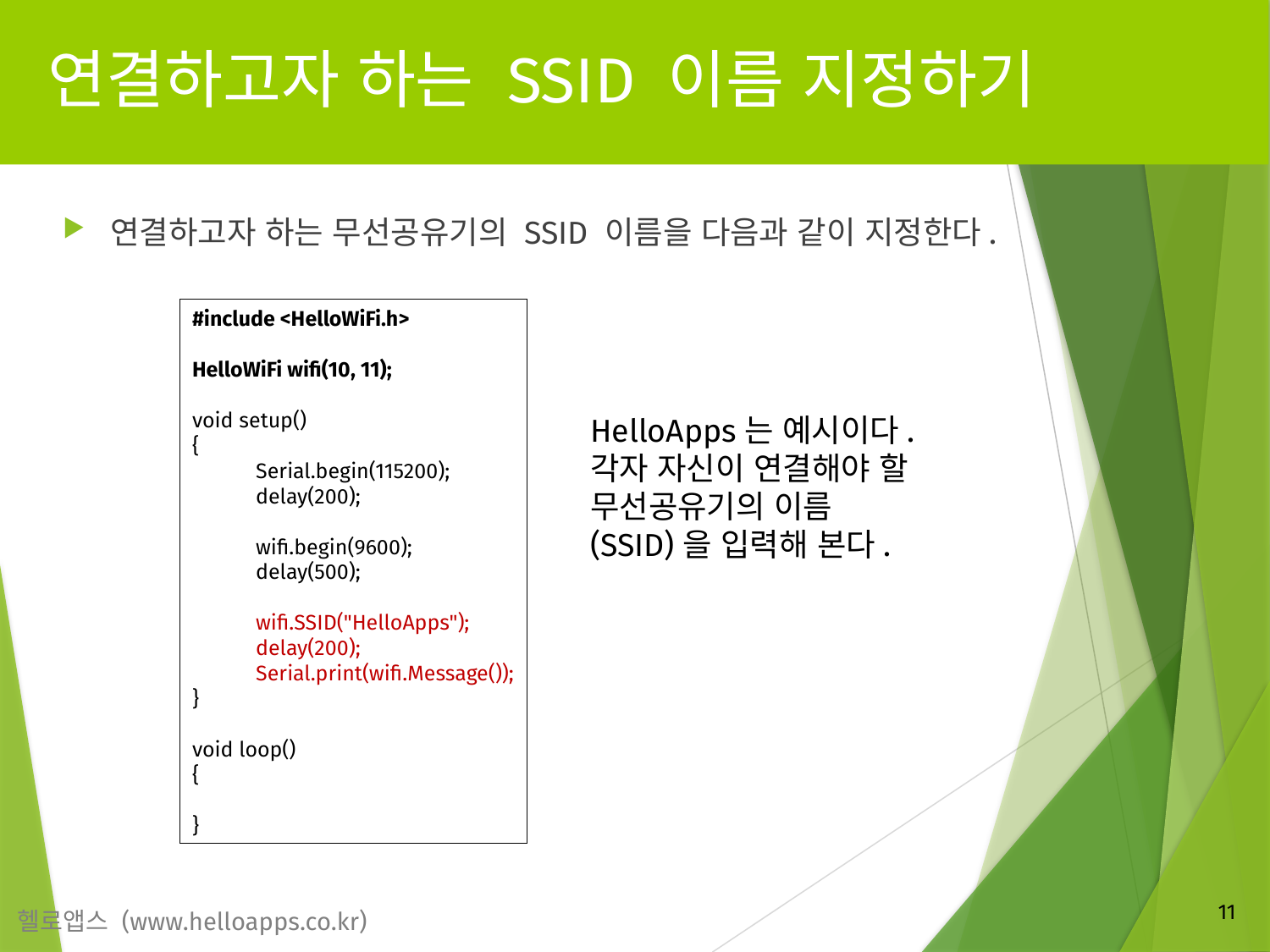

# 연결하고자 하는 SSID 이름 지정하기
연결하고자 하는 무선공유기의 SSID 이름을 다음과 같이 지정한다.
#include <HelloWiFi.h>

HelloWiFi wifi(10, 11);

void setup()
{
Serial.begin(115200);
delay(200);

wifi.begin(9600);
delay(500);

wifi.SSID("HelloApps");
delay(200);
Serial.print(wifi.Message());
}

void loop()
{

}
HelloApps는 예시이다.
각자 자신이 연결해야 할
무선공유기의 이름
(SSID)을 입력해 본다.
11